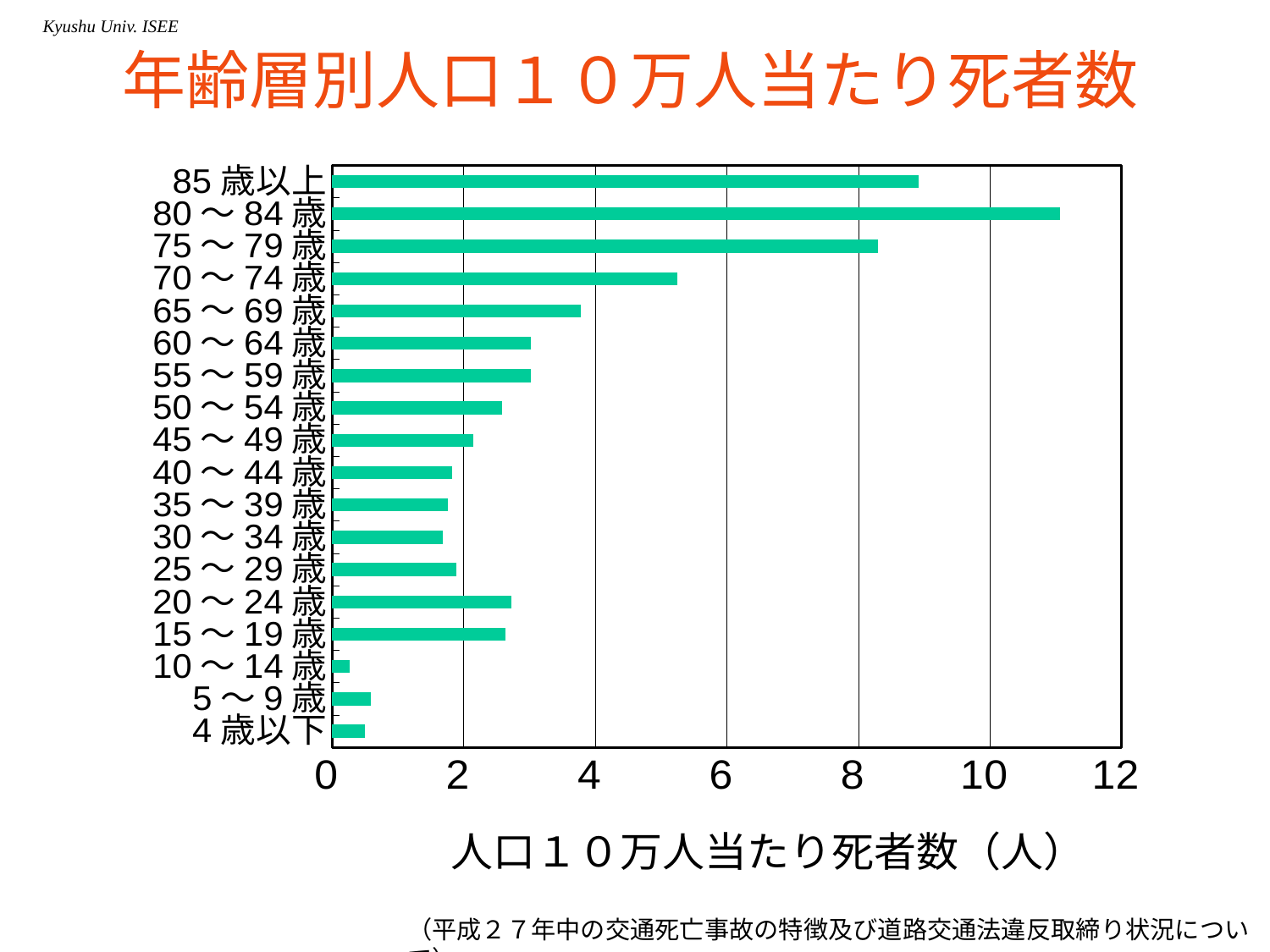

# 年齢層別人口１０万人当たり死者数

### Chart

| Category |  |
|---|---|
| 4歳以下 | 0.498753117206982 |
| 5～9歳 | 0.584134162426983 |
| 10～14歳 | 0.262559075792053 |
| 15～19歳 | 2.631140716069942 |
| 20～24歳 | 2.724488150894728 |
| 25～29歳 | 1.886792452830189 |
| 30～34歳 | 1.687650683096705 |
| 35～39歳 | 1.764705882352941 |
| 40～44歳 | 1.817624834065148 |
| 45～49歳 | 2.149163568773234 |
| 50～54歳 | 2.579899884482094 |
| 55～59歳 | 3.018029788345963 |
| 60～64歳 | 3.01781737193764 |
| 65～69歳 | 3.779768407253659 |
| 70～74歳 | 5.247225025227043 |
| 75～79歳 | 8.294783857074494 |
| 80～84歳 | 11.0700349147669 |
| 85歳以上 | 8.91399874450722 |
（平成２７年中の交通死亡事故の特徴及び道路交通法違反取締り状況について）